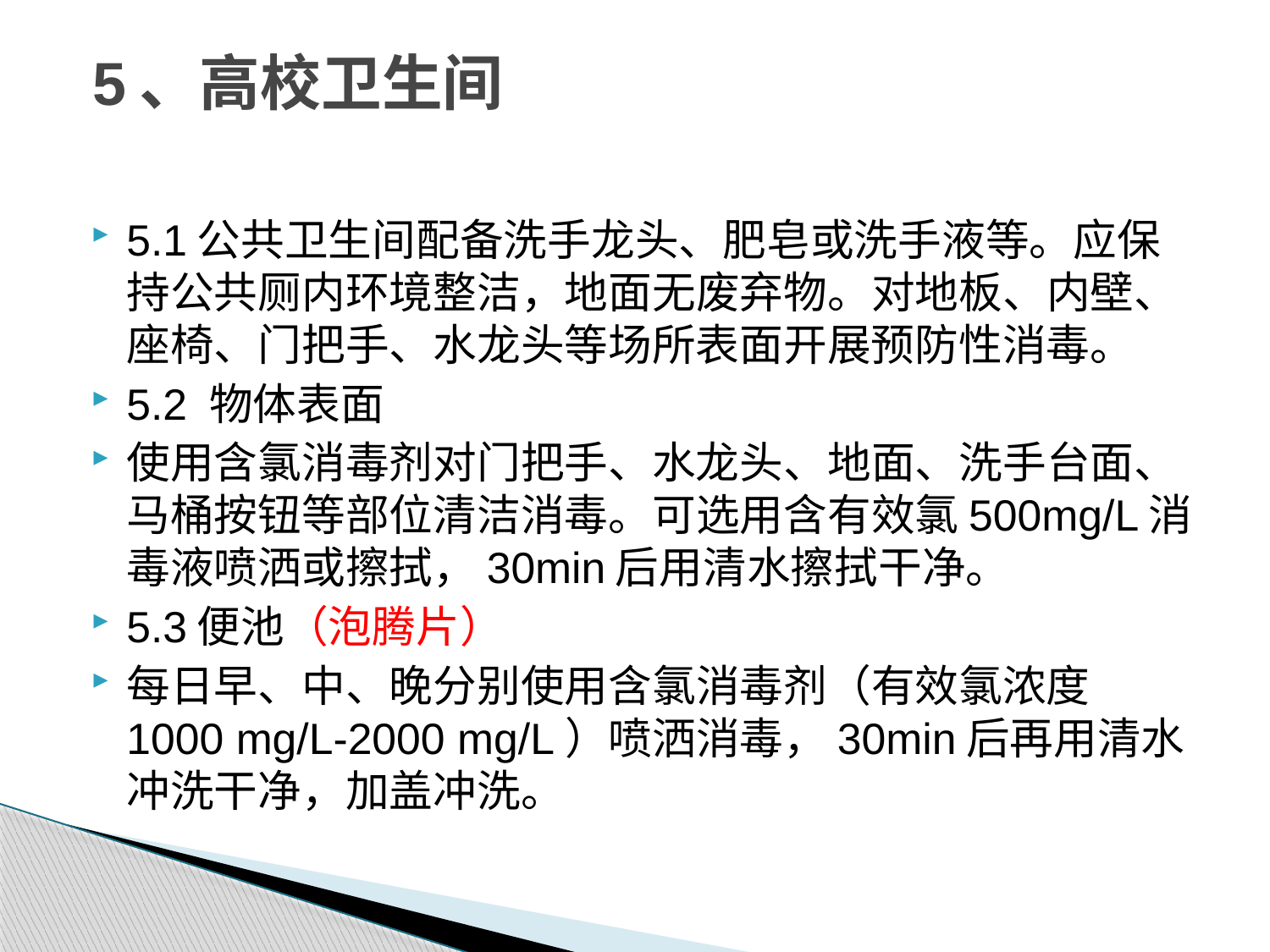

# 5、高校卫生间
5.1公共卫生间配备洗手龙头、肥皂或洗手液等。应保持公共厕内环境整洁，地面无废弃物。对地板、内壁、座椅、门把手、水龙头等场所表面开展预防性消毒。
5.2 物体表面
使用含氯消毒剂对门把手、水龙头、地面、洗手台面、马桶按钮等部位清洁消毒。可选用含有效氯500mg/L消毒液喷洒或擦拭，30min后用清水擦拭干净。
5.3便池（泡腾片）
每日早、中、晚分别使用含氯消毒剂（有效氯浓度 1000 mg/L-2000 mg/L）喷洒消毒，30min后再用清水冲洗干净，加盖冲洗。